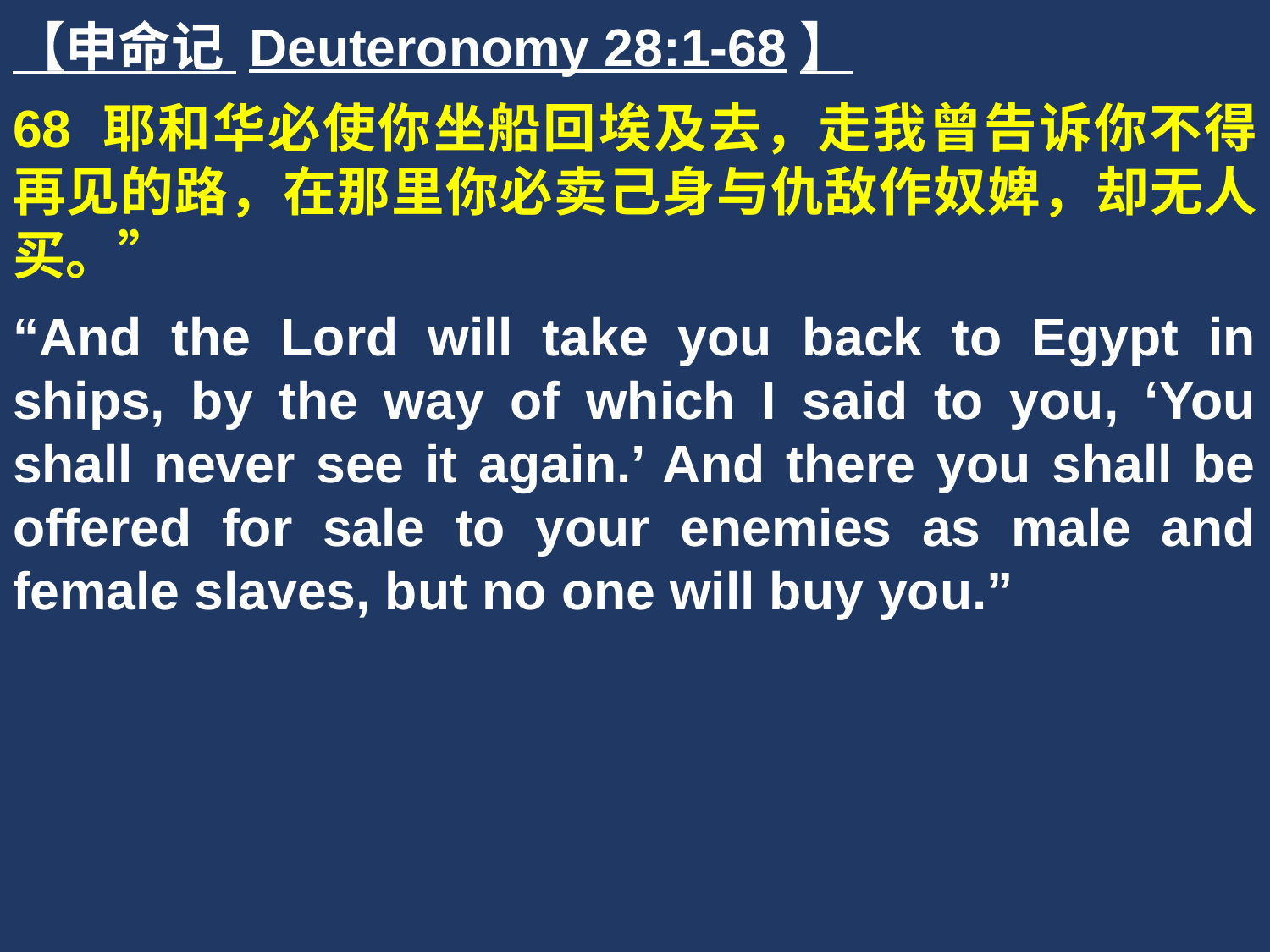

【申命记 Deuteronomy 28:1-68】
68 耶和华必使你坐船回埃及去，走我曾告诉你不得再见的路，在那里你必卖己身与仇敌作奴婢，却无人买。”
“And the Lord will take you back to Egypt in ships, by the way of which I said to you, ‘You shall never see it again.’ And there you shall be offered for sale to your enemies as male and female slaves, but no one will buy you.”